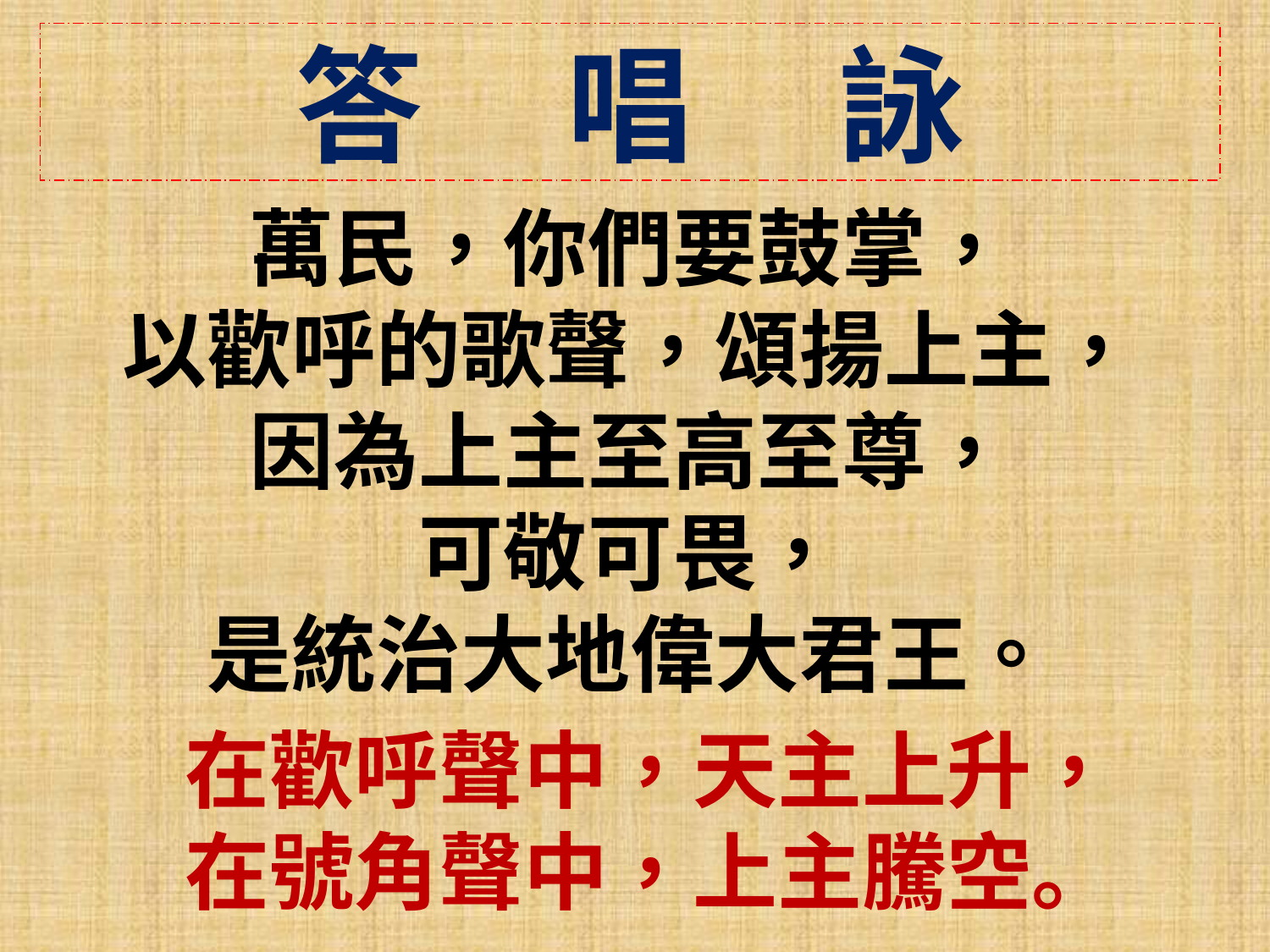

答     唱     詠
萬民，你們要鼓掌，
以歡呼的歌聲，頌揚上主，
因為上主至高至尊，
可敬可畏，
是統治大地偉大君王。
在歡呼聲中，天主上升，
在號角聲中，上主騰空。